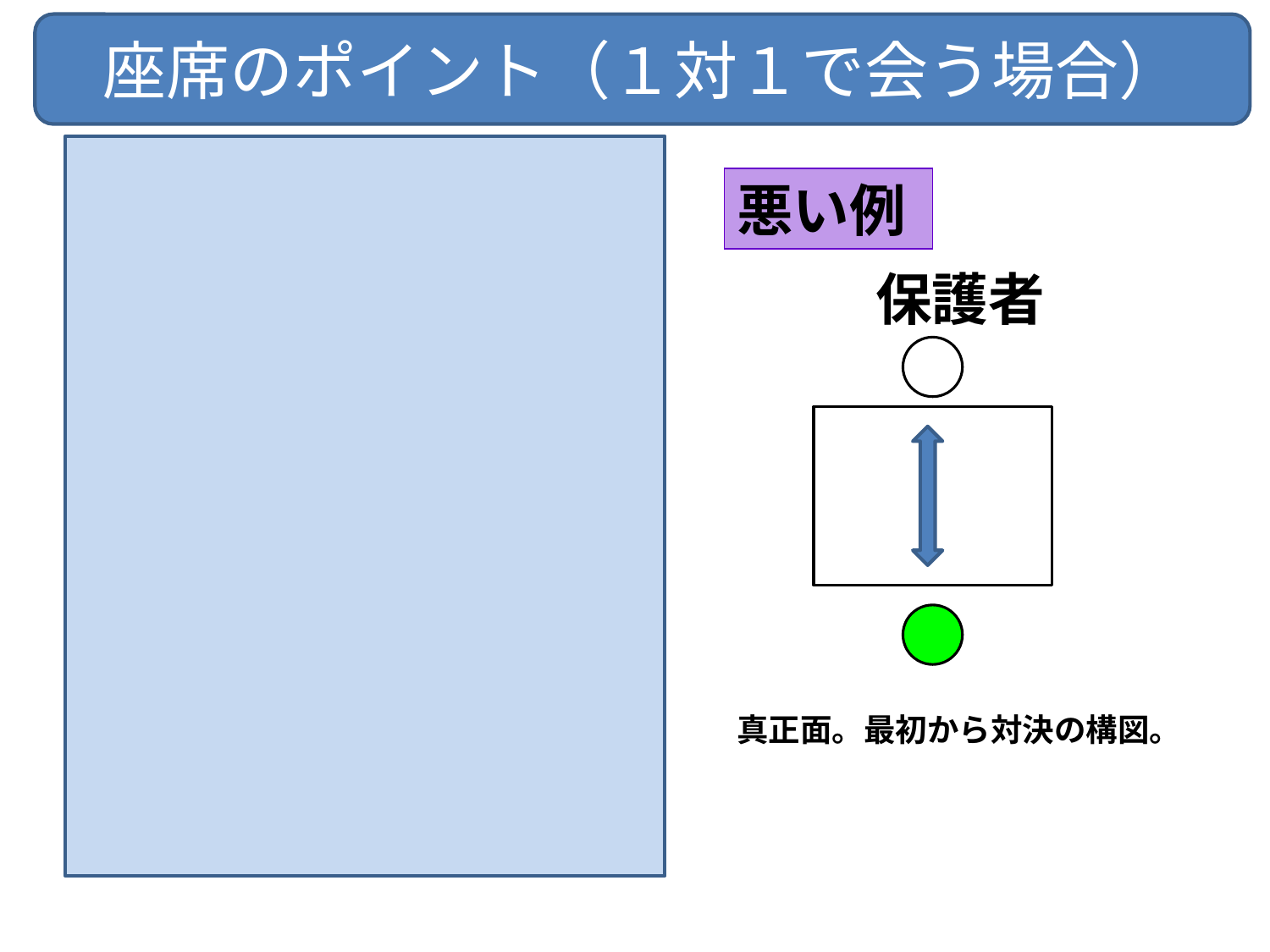

座席のポイント（１対１で会う場合）

よい例
悪い例
保護者
保護者

①

または

②

真正面。最初から対決の構図。
９０度の角度の位置か、斜め前の
位置。保護者が視線をずらすことができ、緊張感を和らげる。